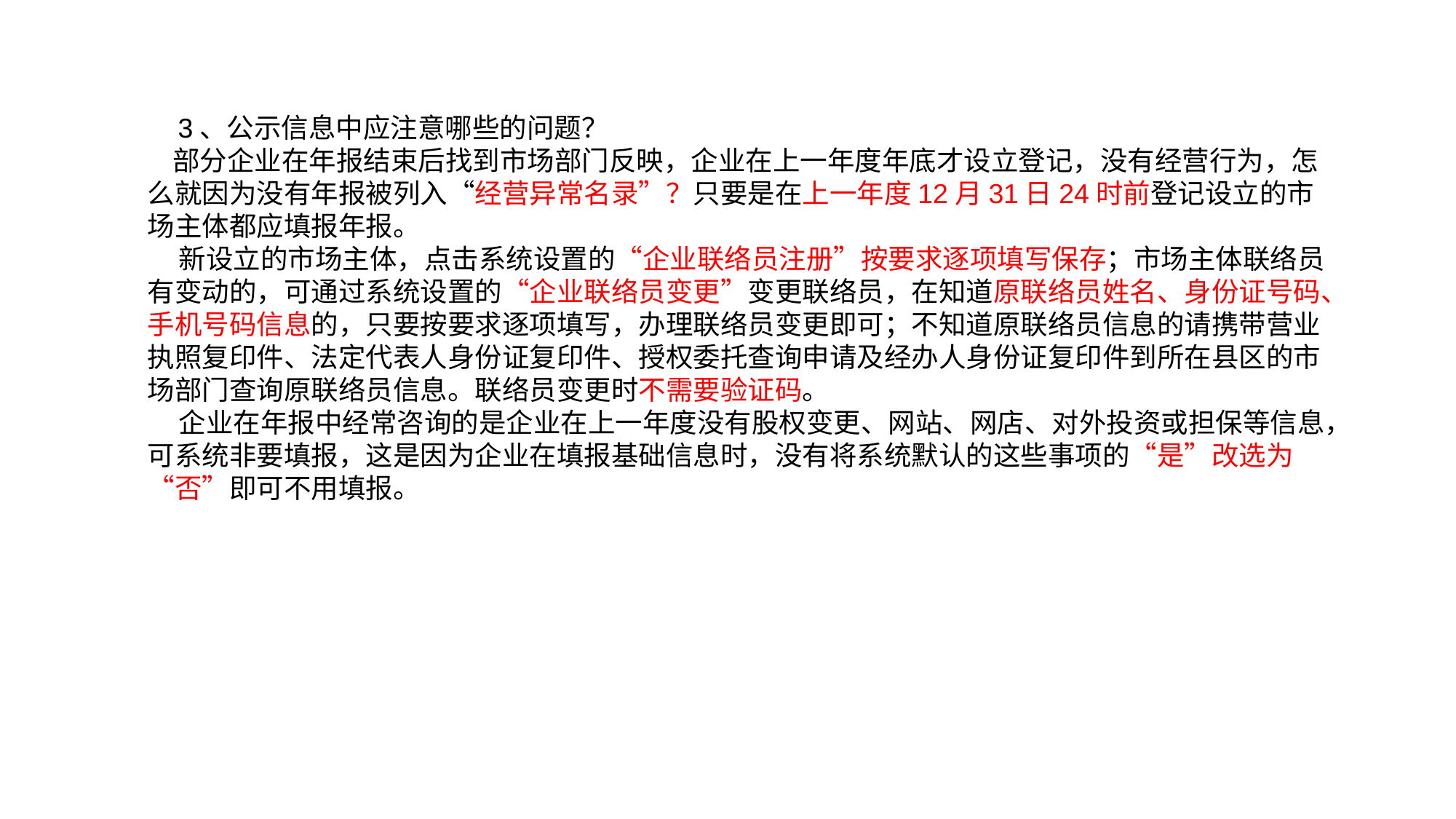

3、公示信息中应注意哪些的问题？
   部分企业在年报结束后找到市场部门反映，企业在上一年度年底才设立登记，没有经营行为，怎么就因为没有年报被列入“经营异常名录”？只要是在上一年度12月31日24时前登记设立的市场主体都应填报年报。
    新设立的市场主体，点击系统设置的“企业联络员注册”按要求逐项填写保存；市场主体联络员有变动的，可通过系统设置的“企业联络员变更”变更联络员，在知道原联络员姓名、身份证号码、手机号码信息的，只要按要求逐项填写，办理联络员变更即可；不知道原联络员信息的请携带营业执照复印件、法定代表人身份证复印件、授权委托查询申请及经办人身份证复印件到所在县区的市场部门查询原联络员信息。联络员变更时不需要验证码。
    企业在年报中经常咨询的是企业在上一年度没有股权变更、网站、网店、对外投资或担保等信息，可系统非要填报，这是因为企业在填报基础信息时，没有将系统默认的这些事项的“是”改选为“否”即可不用填报。